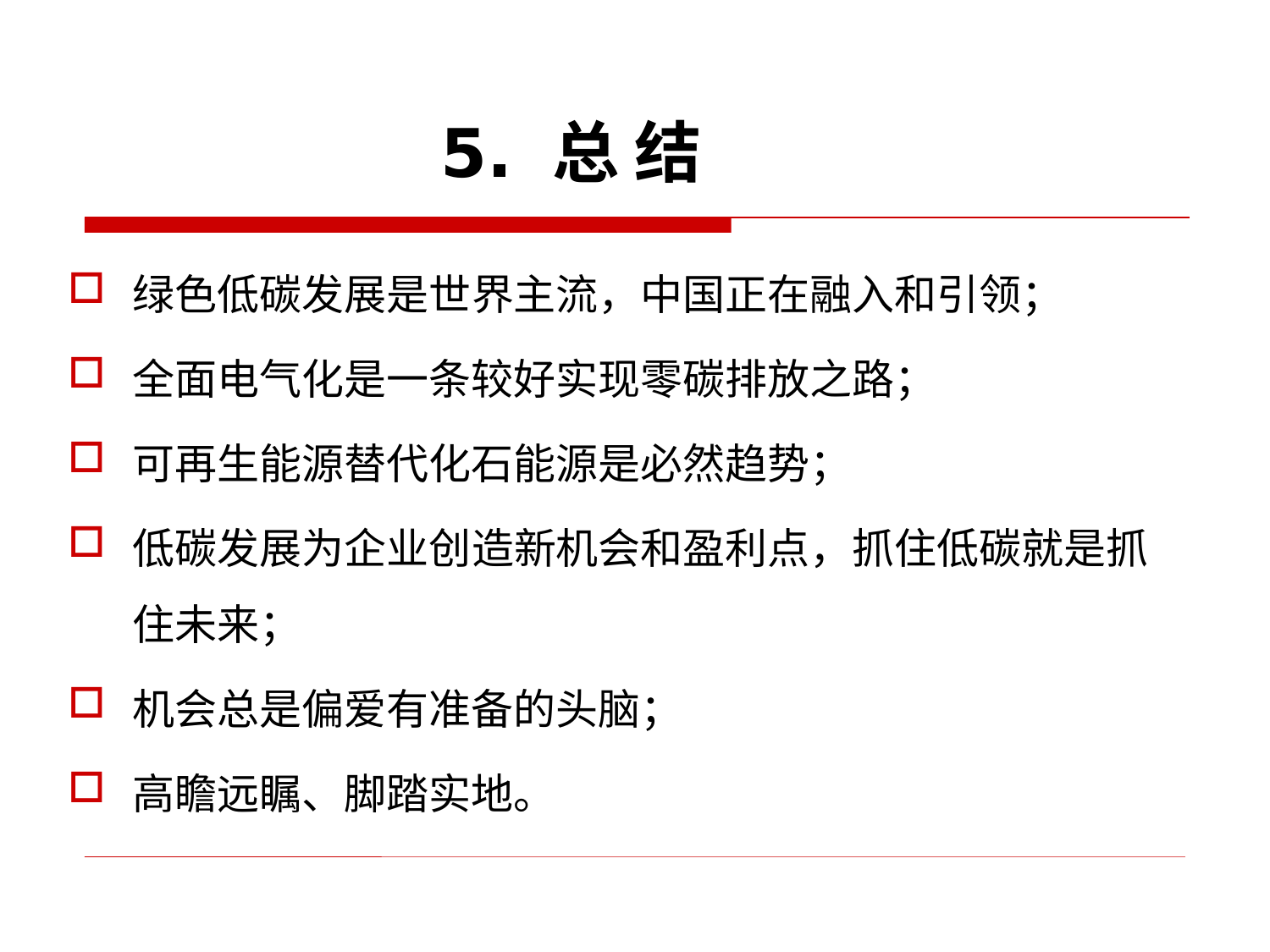

5. 总 结
绿色低碳发展是世界主流，中国正在融入和引领；
全面电气化是一条较好实现零碳排放之路；
可再生能源替代化石能源是必然趋势；
低碳发展为企业创造新机会和盈利点，抓住低碳就是抓住未来；
机会总是偏爱有准备的头脑；
高瞻远瞩、脚踏实地。